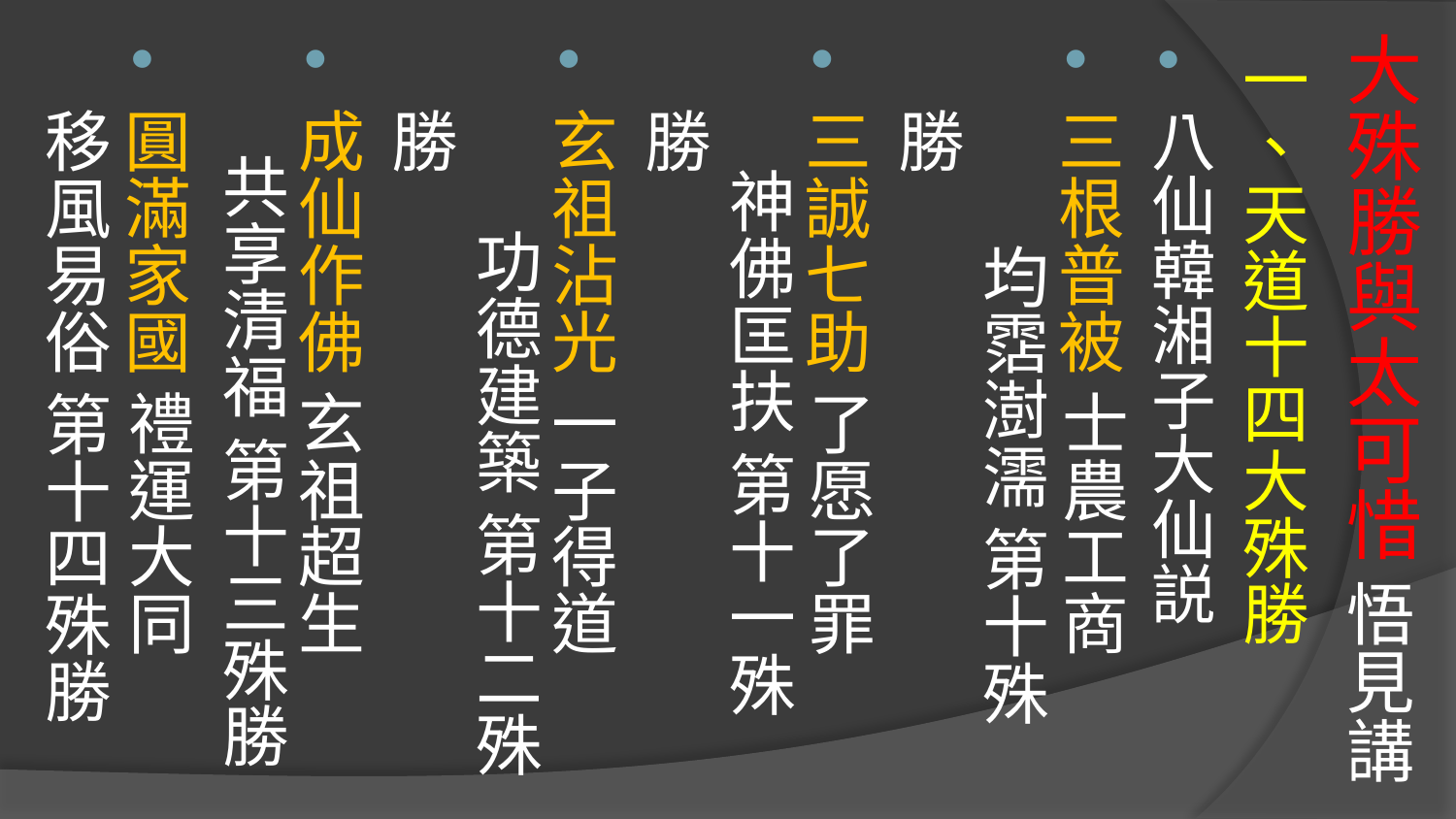

# 大殊勝與太可惜 悟見講
一、天道十四大殊勝
八仙韓湘子大仙説
三根普被 士農工商                  均霑澍濡 第十殊勝
三誠七助 了愿了罪             神佛匡扶 第十一殊勝
玄祖沾光 一子得道                 功德建築 第十二殊勝
成仙作佛 玄祖超生            共享清福 第十三殊勝
圓滿家國 禮運大同         移風易俗 第十四殊勝